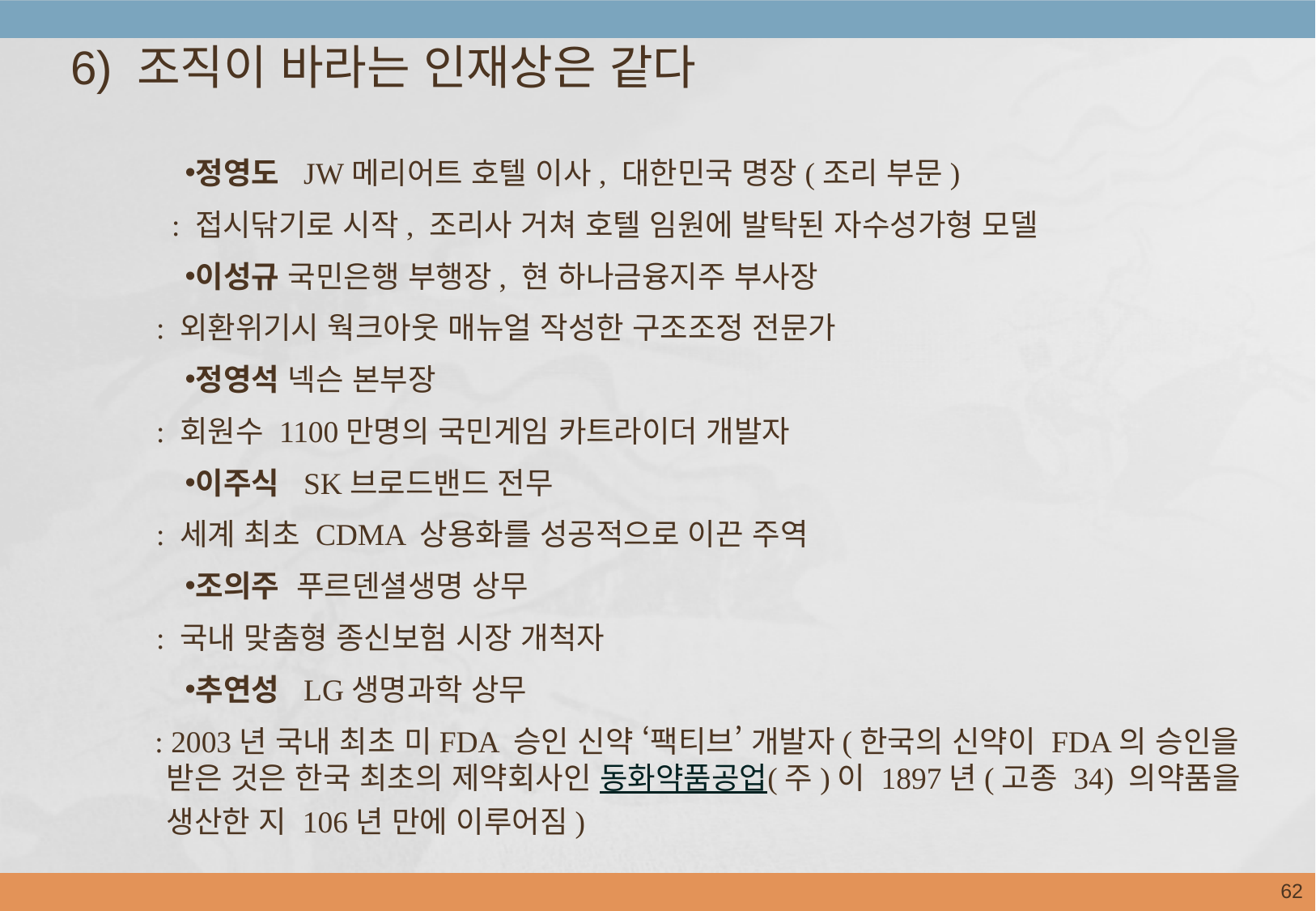

6) 조직이 바라는 인재상은 같다
정영도  JW메리어트 호텔 이사, 대한민국 명장(조리 부문)
  : 접시닦기로 시작, 조리사 거쳐 호텔 임원에 발탁된 자수성가형 모델
이성규 국민은행 부행장, 현 하나금융지주 부사장
: 외환위기시 웍크아웃 매뉴얼 작성한 구조조정 전문가
정영석 넥슨 본부장
: 회원수 1100만명의 국민게임 카트라이더 개발자
이주식  SK브로드밴드 전무
: 세계 최초 CDMA 상용화를 성공적으로 이끈 주역
조의주  푸르덴셜생명 상무
: 국내 맞춤형 종신보험 시장 개척자
추연성  LG생명과학 상무
: 2003년 국내 최초 미FDA 승인 신약 ‘팩티브’ 개발자(한국의 신약이 FDA의 승인을 받은 것은 한국 최초의 제약회사인 동화약품공업(주)이 1897년(고종 34) 의약품을 생산한 지 106년 만에 이루어짐)
62